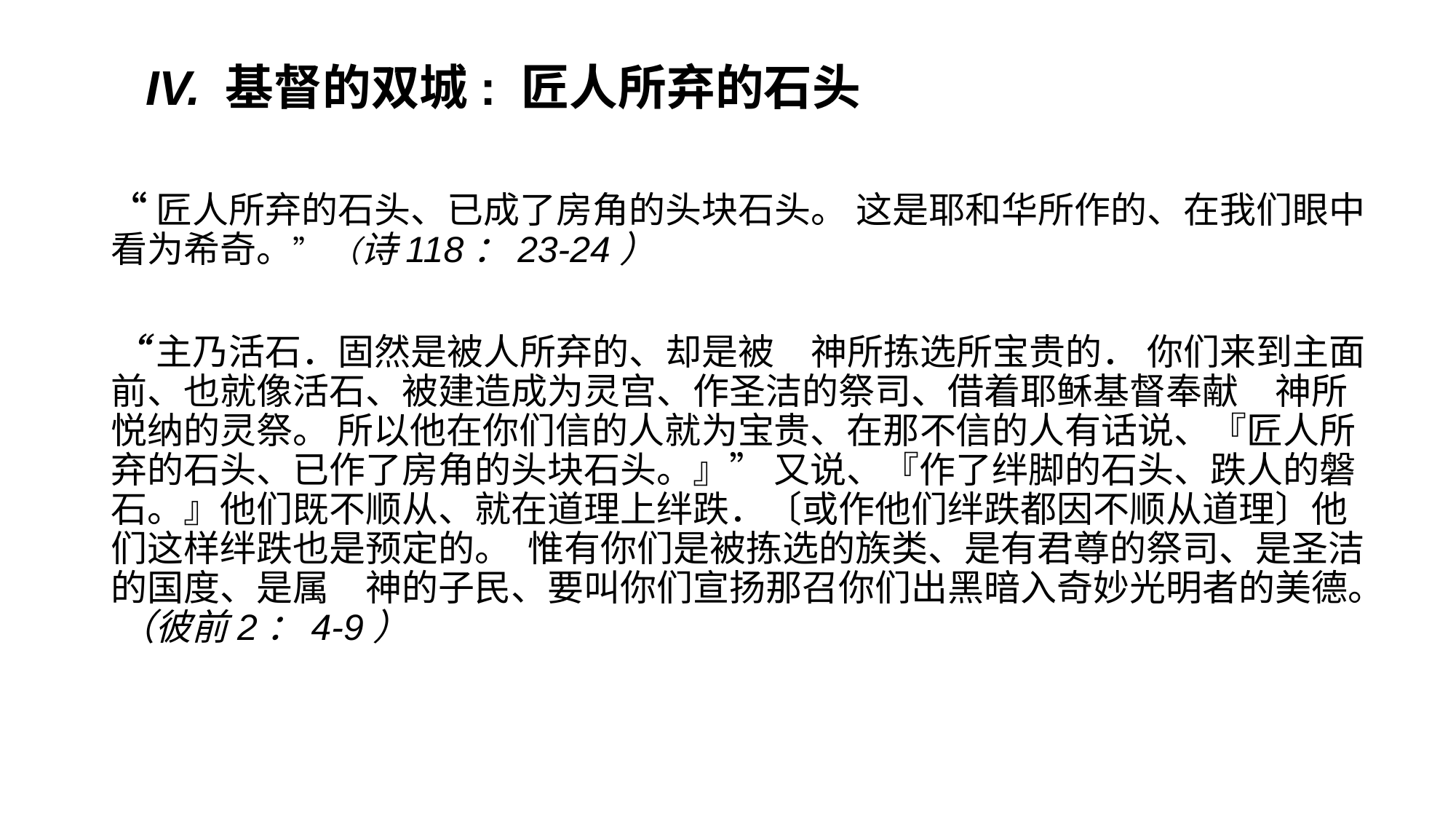

# IV. 基督的双城: 匠人所弃的石头
“匠人所弃的石头、已成了房角的头块石头。 这是耶和华所作的、在我们眼中看为希奇。” （诗118：23-24）

“主乃活石．固然是被人所弃的、却是被　神所拣选所宝贵的． 你们来到主面前、也就像活石、被建造成为灵宫、作圣洁的祭司、借着耶稣基督奉献　神所悦纳的灵祭。 所以他在你们信的人就为宝贵、在那不信的人有话说、『匠人所弃的石头、已作了房角的头块石头。』” 又说、『作了绊脚的石头、跌人的磐石。』他们既不顺从、就在道理上绊跌．〔或作他们绊跌都因不顺从道理〕他们这样绊跌也是预定的。  惟有你们是被拣选的族类、是有君尊的祭司、是圣洁的国度、是属　神的子民、要叫你们宣扬那召你们出黑暗入奇妙光明者的美德。 （彼前2：4-9）